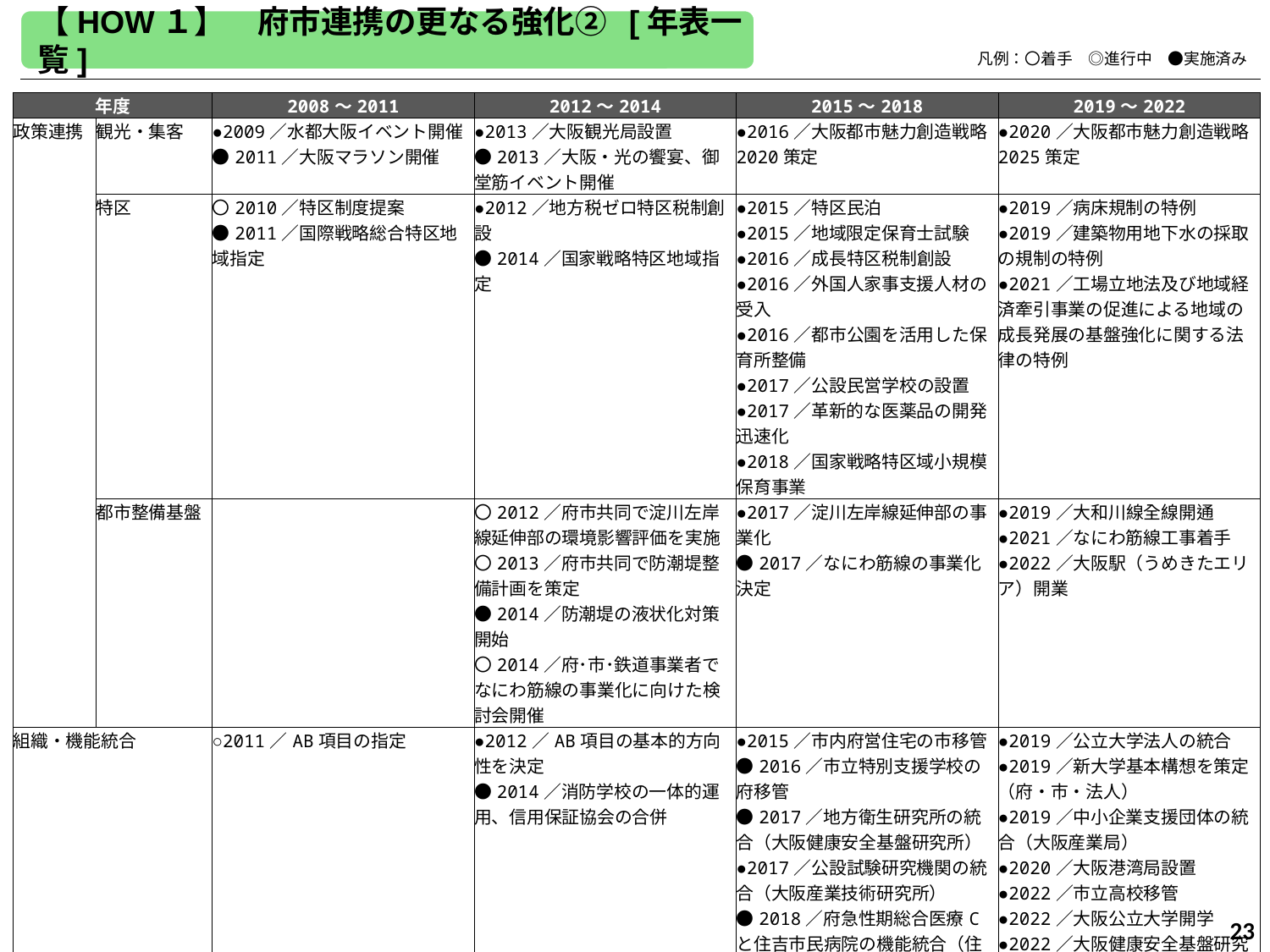

【HOW１】　府市連携の更なる強化②  [年表一覧]
　　　　凡例：〇着手　◎進行中　●実施済み
| 年度 |  | 2008～2011 | 2012～2014 | 2015～2018 | 2019～2022 |
| --- | --- | --- | --- | --- | --- |
| 政策連携 | 観光・集客 | ●2009／水都大阪イベント開催 ●2011／大阪マラソン開催 | ●2013／大阪観光局設置 ●2013／大阪・光の饗宴、御堂筋イベント開催 | ●2016／大阪都市魅力創造戦略2020策定 | ●2020／大阪都市魅力創造戦略2025策定 |
|  | 特区 | 〇2010／特区制度提案 ●2011／国際戦略総合特区地域指定 | ●2012／地方税ゼロ特区税制創設 ●2014／国家戦略特区地域指定 | ●2015／特区民泊 ●2015／地域限定保育士試験 ●2016／成長特区税制創設 ●2016／外国人家事支援人材の受入 ●2016／都市公園を活用した保育所整備 ●2017／公設民営学校の設置 ●2017／革新的な医薬品の開発迅速化 ●2018／国家戦略特区域小規模保育事業 | ●2019／病床規制の特例 ●2019／建築物用地下水の採取の規制の特例 ●2021／工場立地法及び地域経済牽引事業の促進による地域の成長発展の基盤強化に関する法律の特例 |
|  | 都市整備基盤 |  | 〇2012／府市共同で淀川左岸線延伸部の環境影響評価を実施 〇2013／府市共同で防潮堤整備計画を策定 ●2014／防潮堤の液状化対策開始 〇2014／府･市･鉄道事業者でなにわ筋線の事業化に向けた検討会開催 | ●2017／淀川左岸線延伸部の事業化 ●2017／なにわ筋線の事業化決定 | ●2019／大和川線全線開通 ●2021／なにわ筋線工事着手 ●2022／大阪駅（うめきたエリア）開業 |
| 組織・機能統合 |  | ○2011／AB項目の指定 | ●2012／AB項目の基本的方向性を決定 ●2014／消防学校の一体的運用、信用保証協会の合併 | ●2015／市内府営住宅の市移管 ●2016／市立特別支援学校の府移管 ●2017／地方衛生研究所の統合（大阪健康安全基盤研究所） ●2017／公設試験研究機関の統合（大阪産業技術研究所） ●2018／府急性期総合医療Cと住吉市民病院の機能統合（住吉母子医療C） | ●2019／公立大学法人の統合 ●2019／新大学基本構想を策定（府・市・法人） ●2019／中小企業支援団体の統合（大阪産業局） ●2020／大阪港湾局設置 ●2022／市立高校移管 ●2022／大阪公立大学開学 ●2022／大阪健康安全基盤研究所の一元化施設供用開始（府・市） |
23